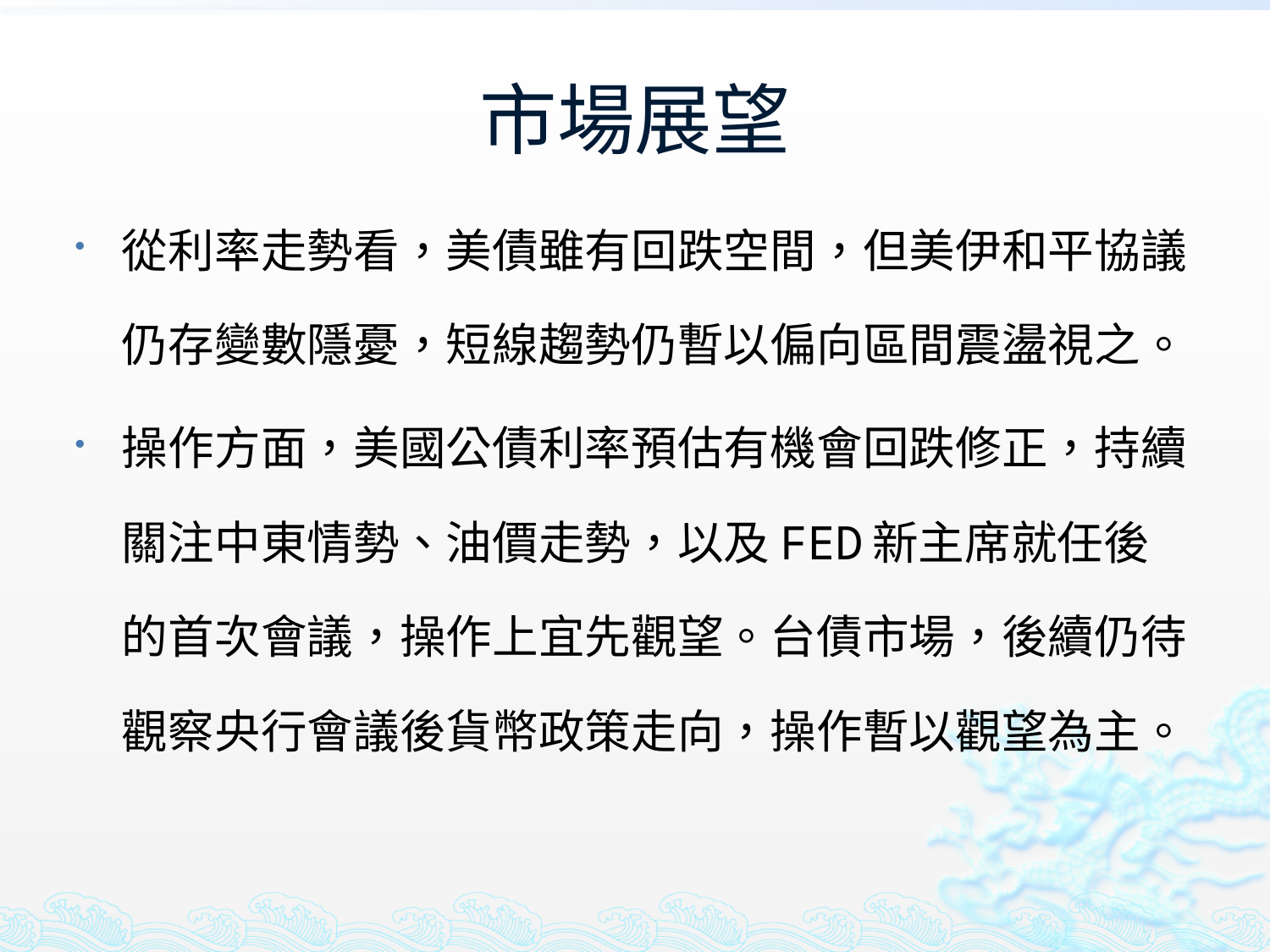

# 市場展望
從利率走勢看，美債雖有回跌空間，但美伊和平協議仍存變數隱憂，短線趨勢仍暫以偏向區間震盪視之。
操作方面，美國公債利率預估有機會回跌修正，持續關注中東情勢、油價走勢，以及FED新主席就任後的首次會議，操作上宜先觀望。台債市場，後續仍待觀察央行會議後貨幣政策走向，操作暫以觀望為主。